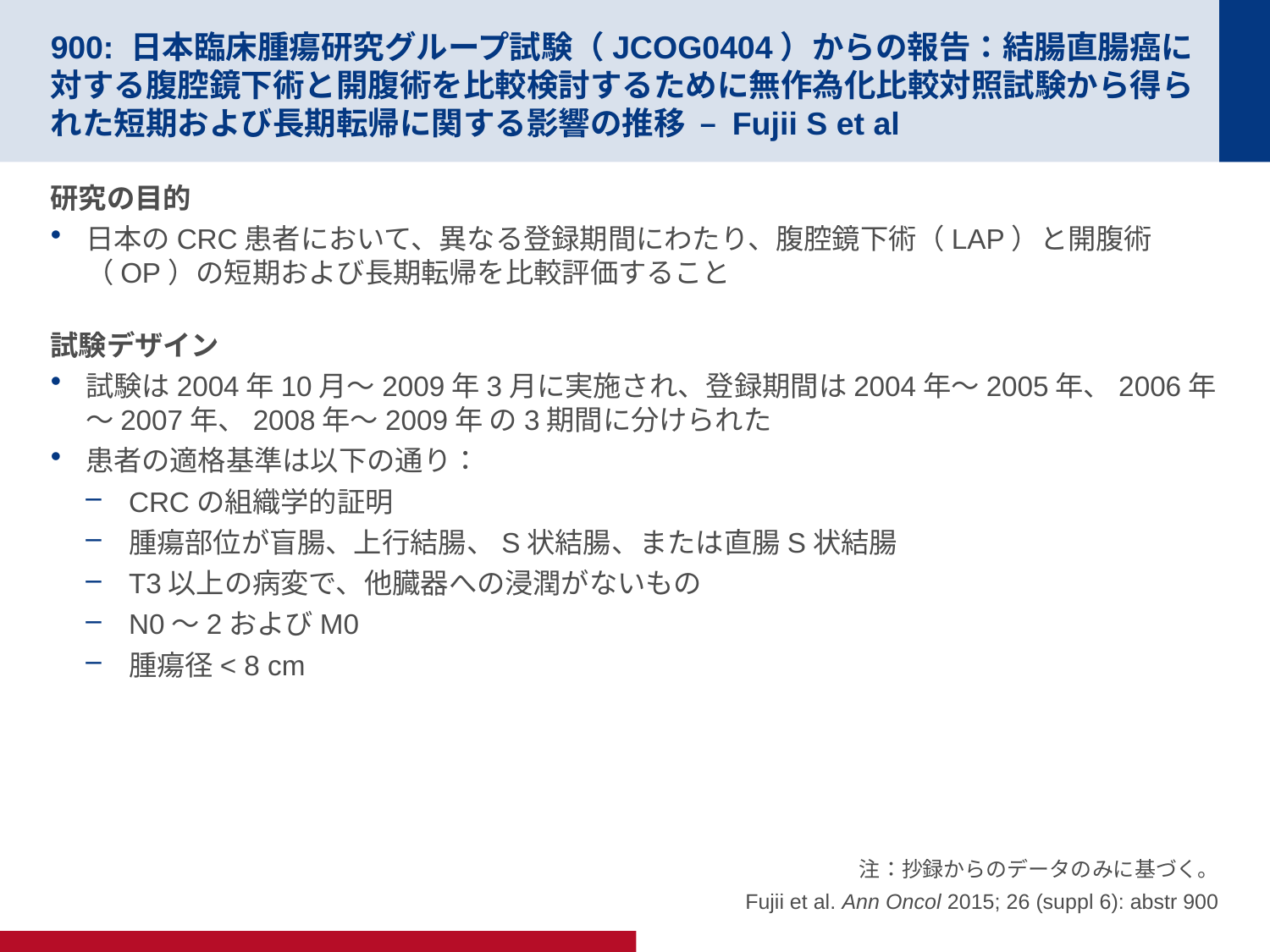

# 900: 日本臨床腫瘍研究グループ試験（JCOG0404）からの報告：結腸直腸癌に対する腹腔鏡下術と開腹術を比較検討するために無作為化比較対照試験から得られた短期および長期転帰に関する影響の推移  – Fujii S et al
研究の目的
日本のCRC患者において、異なる登録期間にわたり、腹腔鏡下術（LAP）と開腹術（OP）の短期および長期転帰を比較評価すること
試験デザイン
試験は2004年10月～2009年3月に実施され、登録期間は2004年～2005年、2006年～2007年、2008年～2009年 の3期間に分けられた
患者の適格基準は以下の通り：
CRCの組織学的証明
腫瘍部位が盲腸、上行結腸、S状結腸、または直腸S状結腸
T3以上の病変で、他臓器への浸潤がないもの
N0～2およびM0
腫瘍径< 8 cm
注：抄録からのデータのみに基づく。
Fujii et al. Ann Oncol 2015; 26 (suppl 6): abstr 900